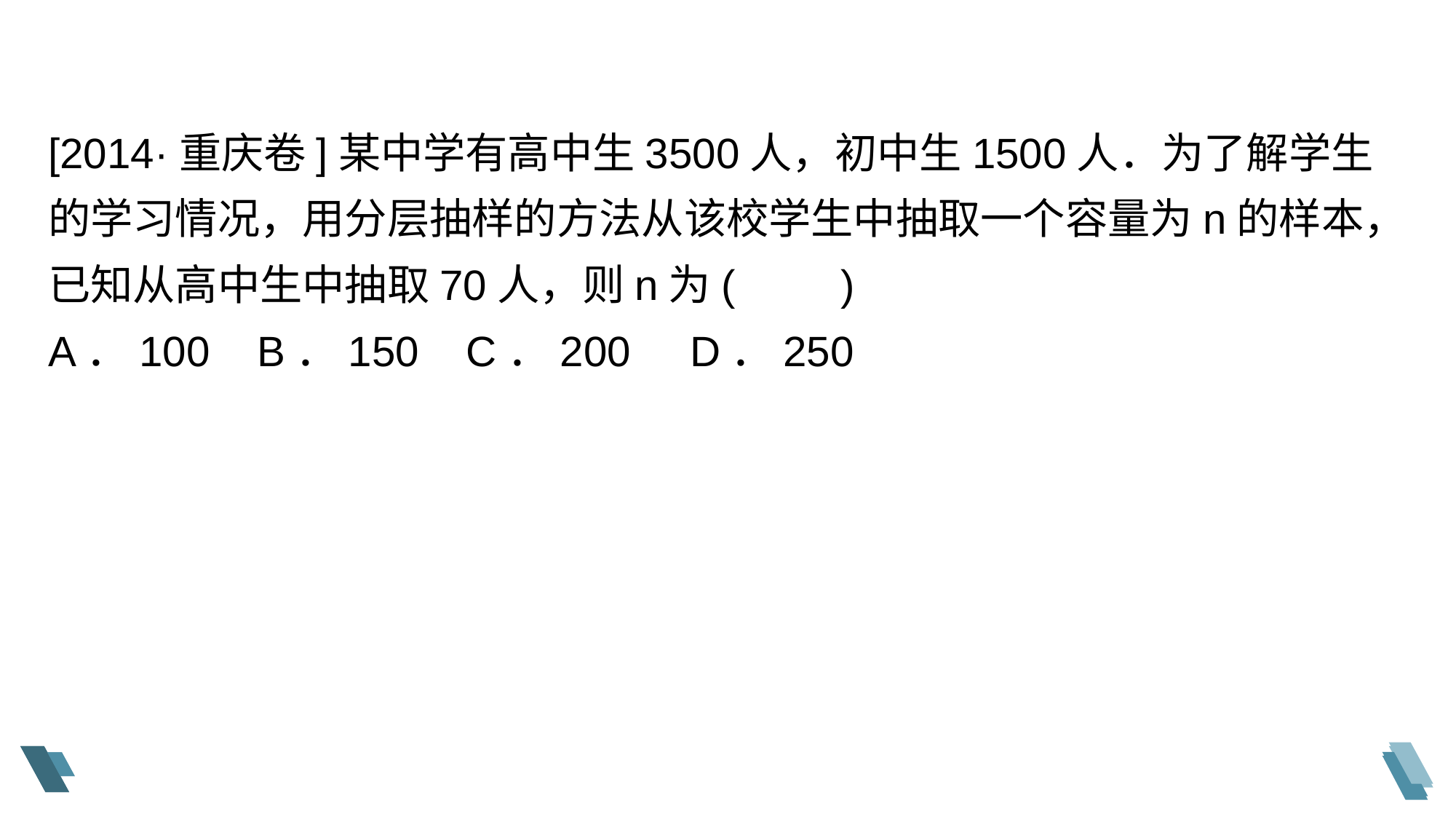

[2014·重庆卷]某中学有高中生3500人，初中生1500人．为了解学生的学习情况，用分层抽样的方法从该校学生中抽取一个容量为n的样本，已知从高中生中抽取70人，则n为(　　)
A．100    B．150    C．200     D．250